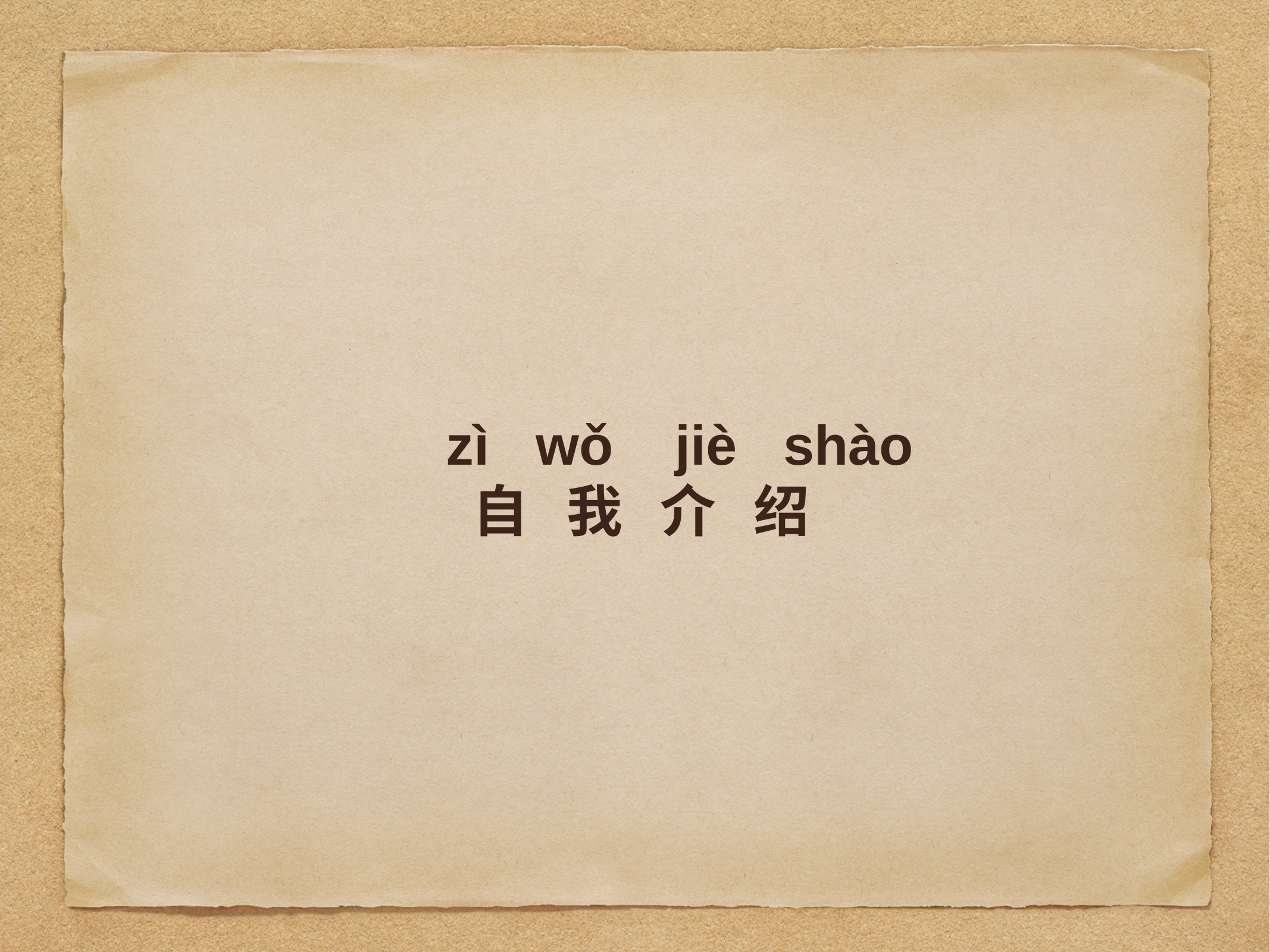

zì   wǒ    jiè   shào
自   我   介   绍